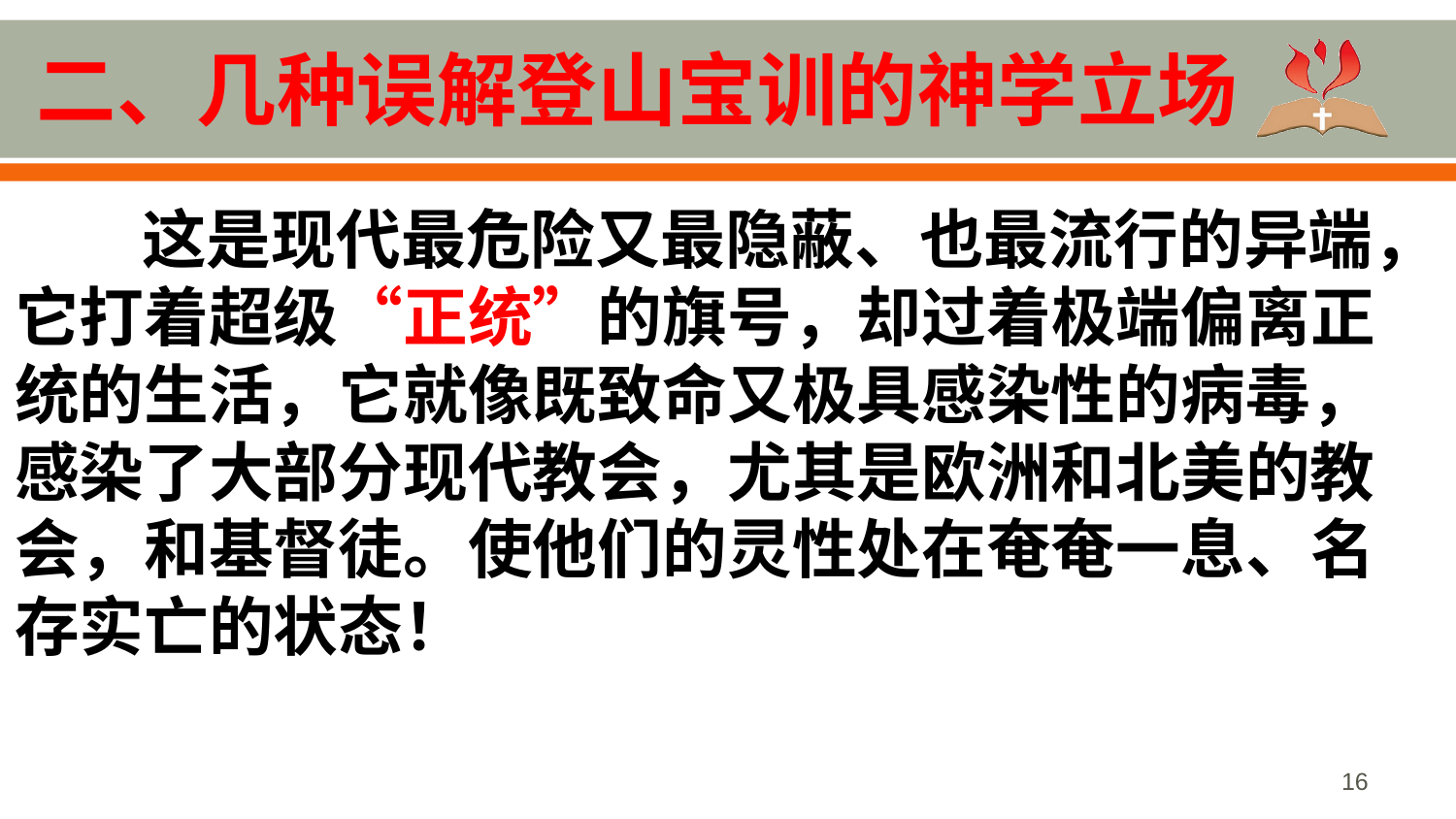

# 二、几种误解登山宝训的神学立场
这是现代最危险又最隐蔽、也最流行的异端，它打着超级“正统”的旗号，却过着极端偏离正统的生活，它就像既致命又极具感染性的病毒，感染了大部分现代教会，尤其是欧洲和北美的教会，和基督徒。使他们的灵性处在奄奄一息、名存实亡的状态！

16